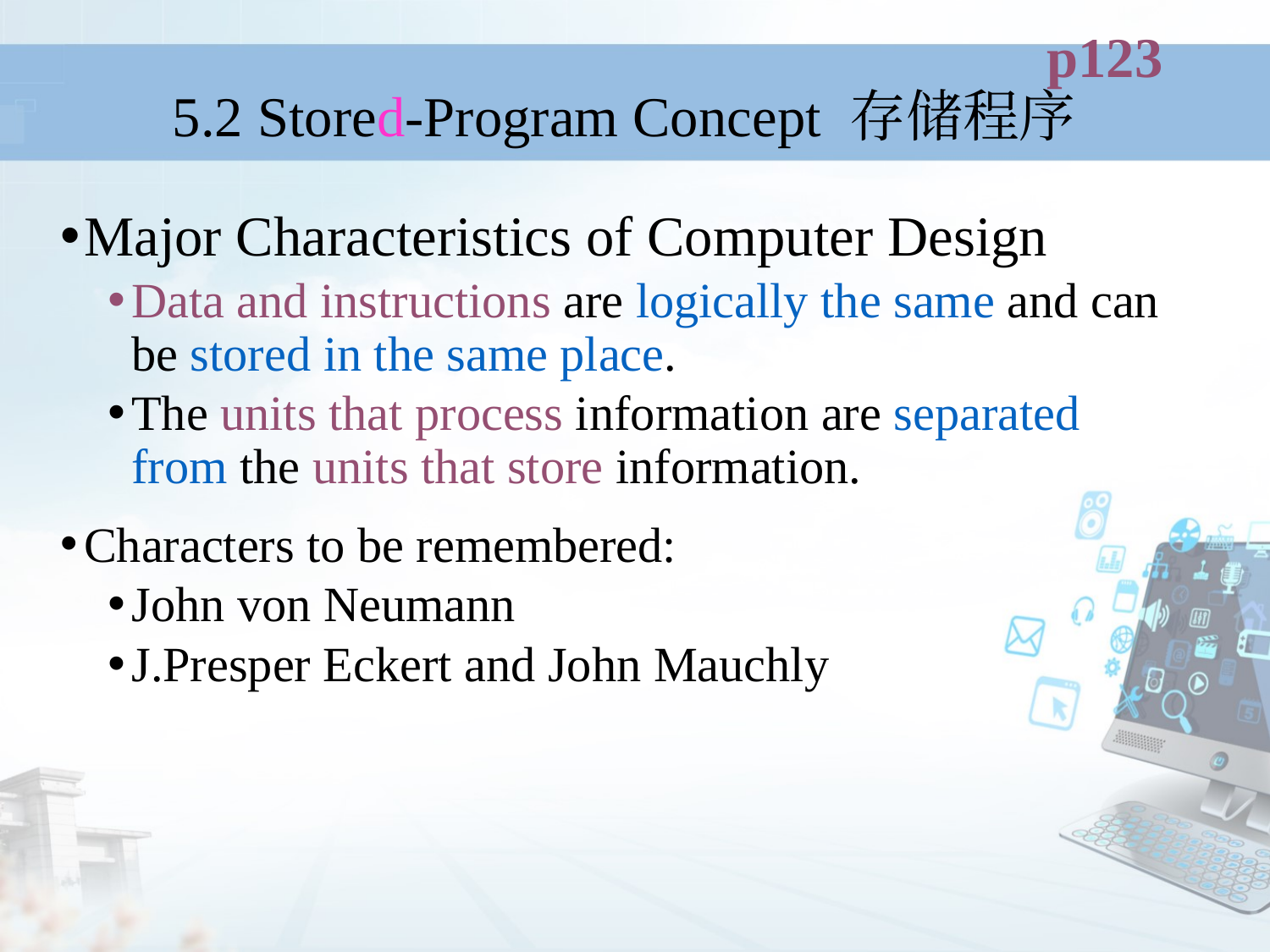

p123
# 5.2 Stored-Program Concept 存储程序
Major Characteristics of Computer Design
Data and instructions are logically the same and can be stored in the same place.
The units that process information are separated from the units that store information.
Characters to be remembered:
John von Neumann
J.Presper Eckert and John Mauchly